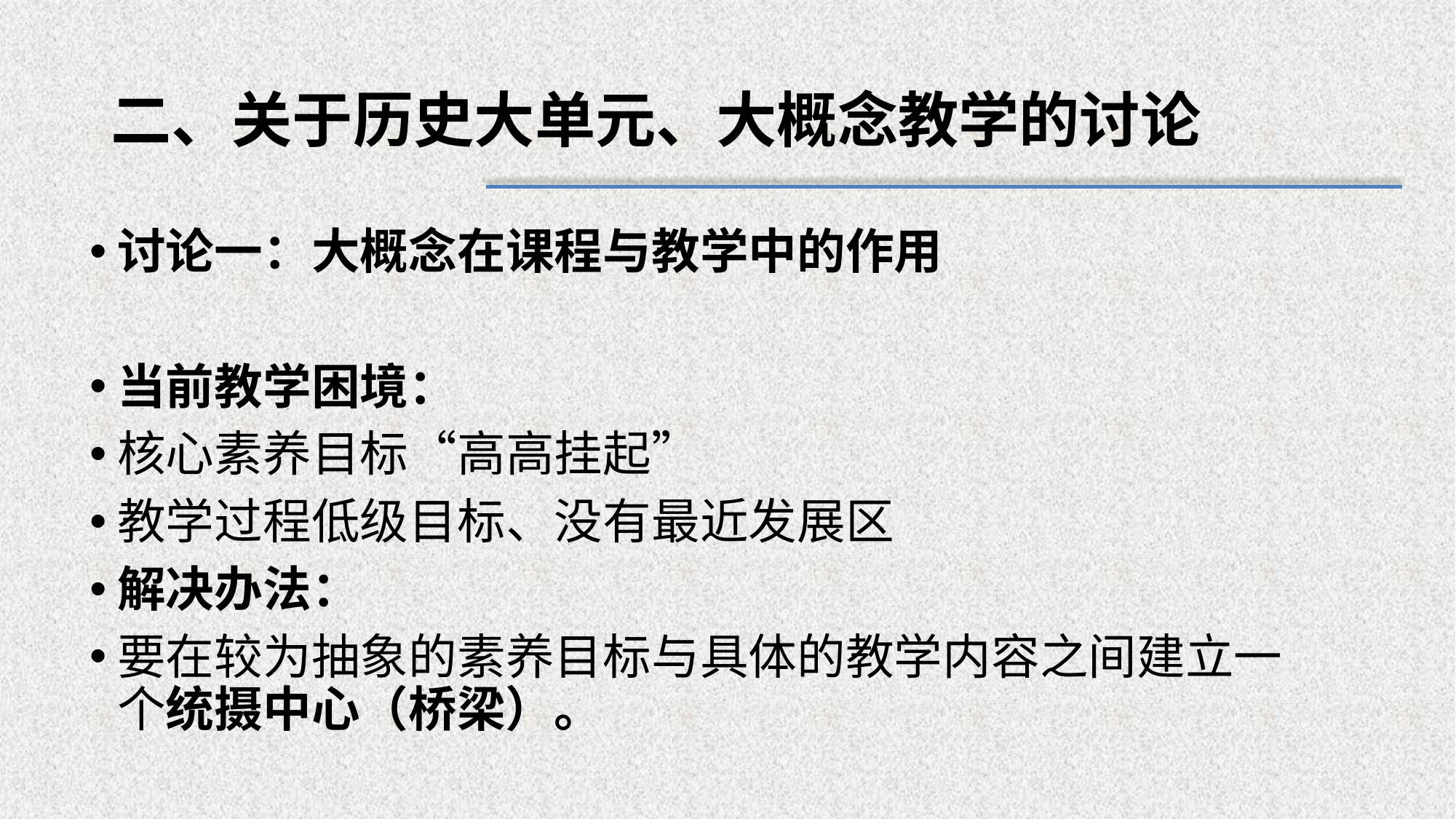

# 二、关于历史大单元、大概念教学的讨论
讨论一：大概念在课程与教学中的作用

当前教学困境：
核心素养目标“高高挂起”
教学过程低级目标、没有最近发展区
解决办法：
要在较为抽象的素养目标与具体的教学内容之间建立一个统摄中心（桥梁）。